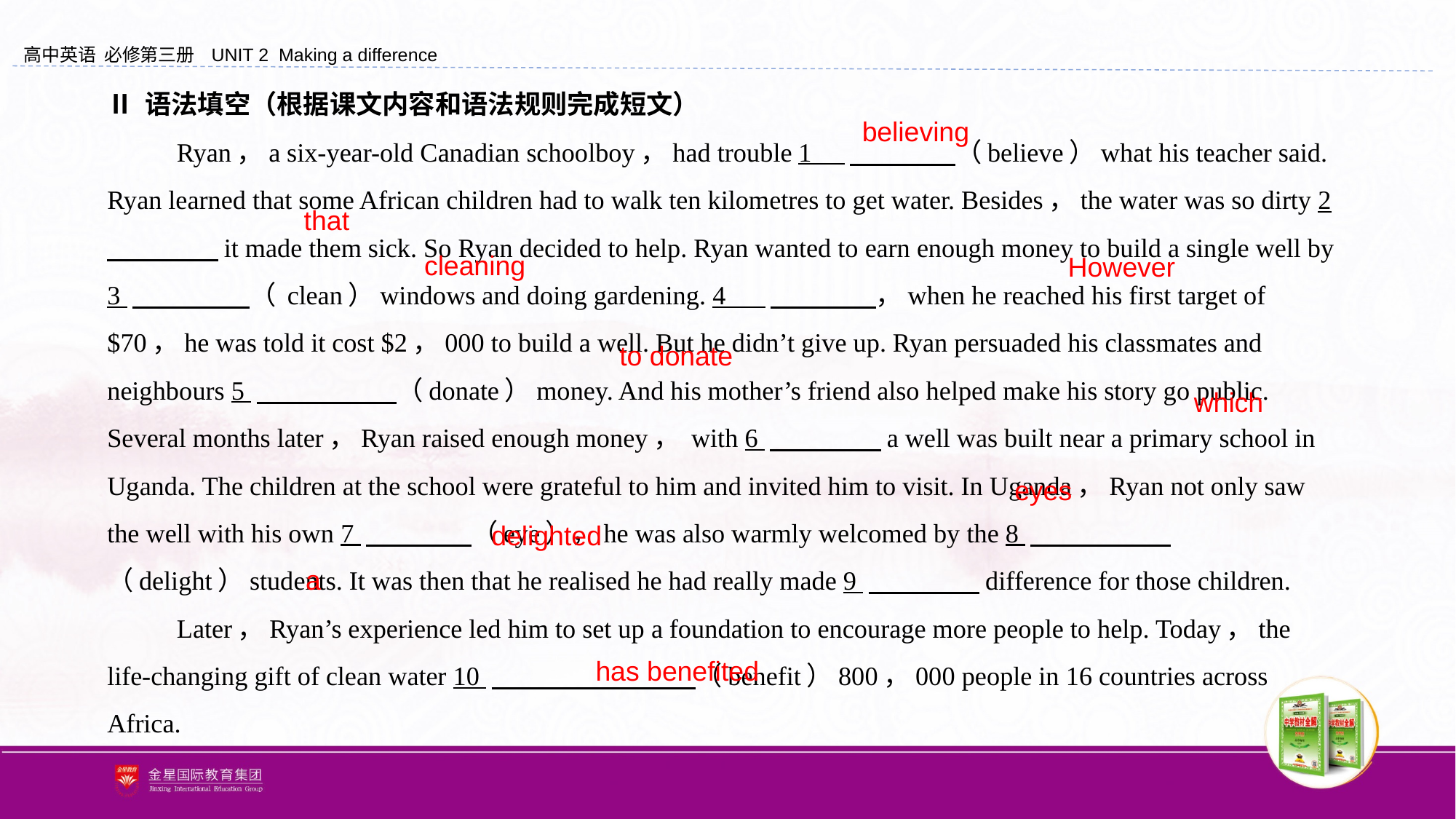

Ⅱ 语法填空（根据课文内容和语法规则完成短文）
 　　Ryan，a six-year-old Canadian schoolboy，had trouble 1     　　　　（believe）what his teacher said. Ryan learned that some African children had to walk ten kilometres to get water. Besides，the water was so dirty 2 　　　　 it made them sick. So Ryan decided to help. Ryan wanted to earn enough money to build a single well by 3 　　　 　 （ clean）windows and doing gardening. 4      　　　　，when he reached his first target of $70，he was told it cost $2，000 to build a well. But he didn’t give up. Ryan persuaded his classmates and neighbours 5 　      　　　（donate）money. And his mother’s friend also helped make his story go public. Several months later，Ryan raised enough money， with 6 　　　　 a well was built near a primary school in Uganda. The children at the school were grateful to him and invited him to visit. In Uganda，Ryan not only saw the well with his own 7 　　　　（eye），he was also warmly welcomed by the 8 　      　　　（delight）students. It was then that he realised he had really made 9 　　　　 difference for those children.
 　　Later，Ryan’s experience led him to set up a foundation to encourage more people to help. Today，the life-changing gift of clean water 10 　                 　　　（benefit）800，000 people in 16 countries across Africa.
believing
that
cleaning
However
to donate
which
eyes
delighted
a
has benefited